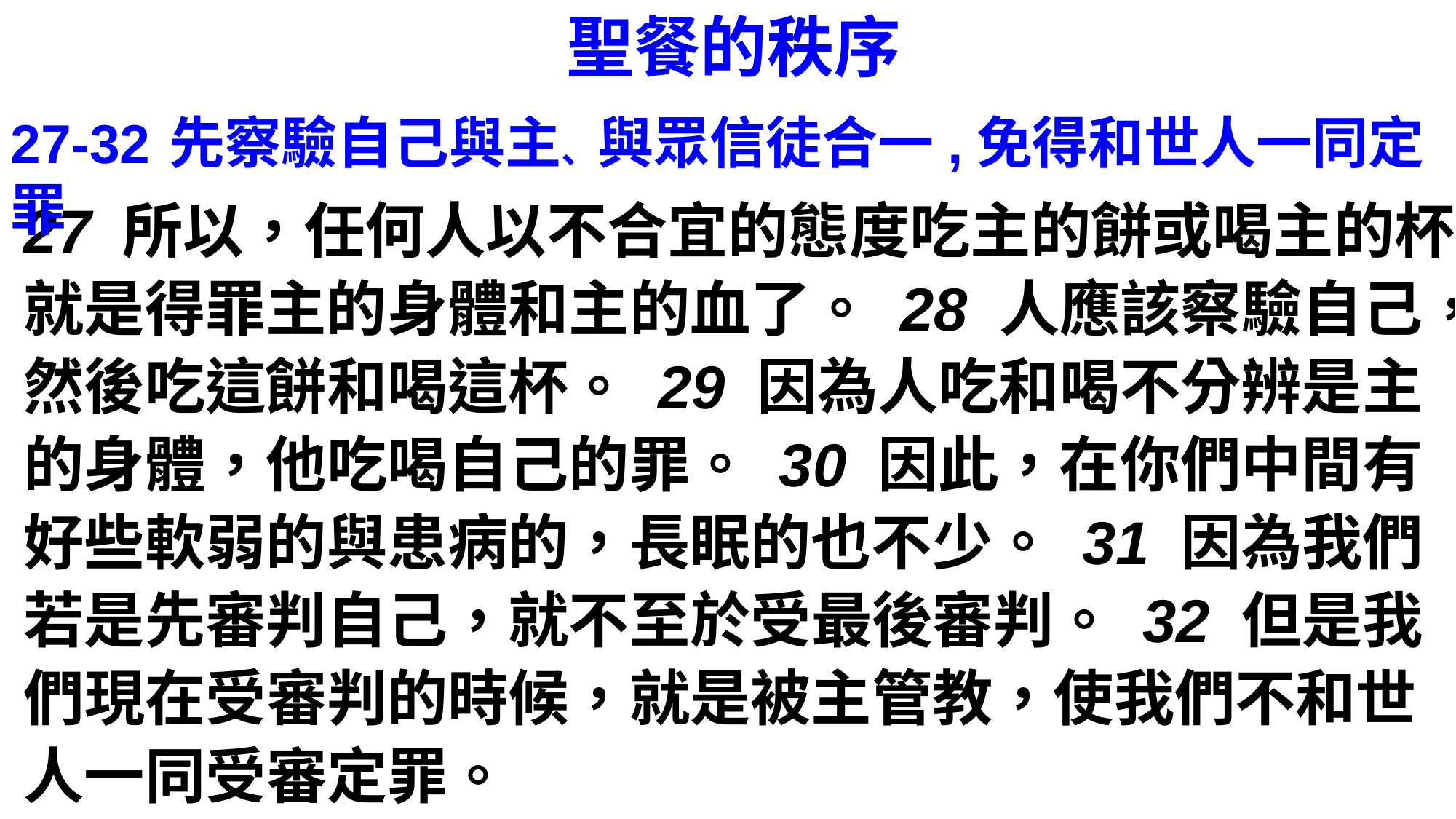

聖餐的秩序

27-32 先察驗自己與主、與眾信徒合一,免得和世人一同定罪

27 所以，任何人以不合宜的態度吃主的餅或喝主的杯，就是得罪主的身體和主的血了。 28 人應該察驗自己，然後吃這餅和喝這杯。 29 因為人吃和喝不分辨是主的身體，他吃喝自己的罪。 30 因此，在你們中間有好些軟弱的與患病的，長眠的也不少。 31 因為我們若是先審判自己，就不至於受最後審判。 32 但是我們現在受審判的時候，就是被主管教，使我們不和世人一同受審定罪。